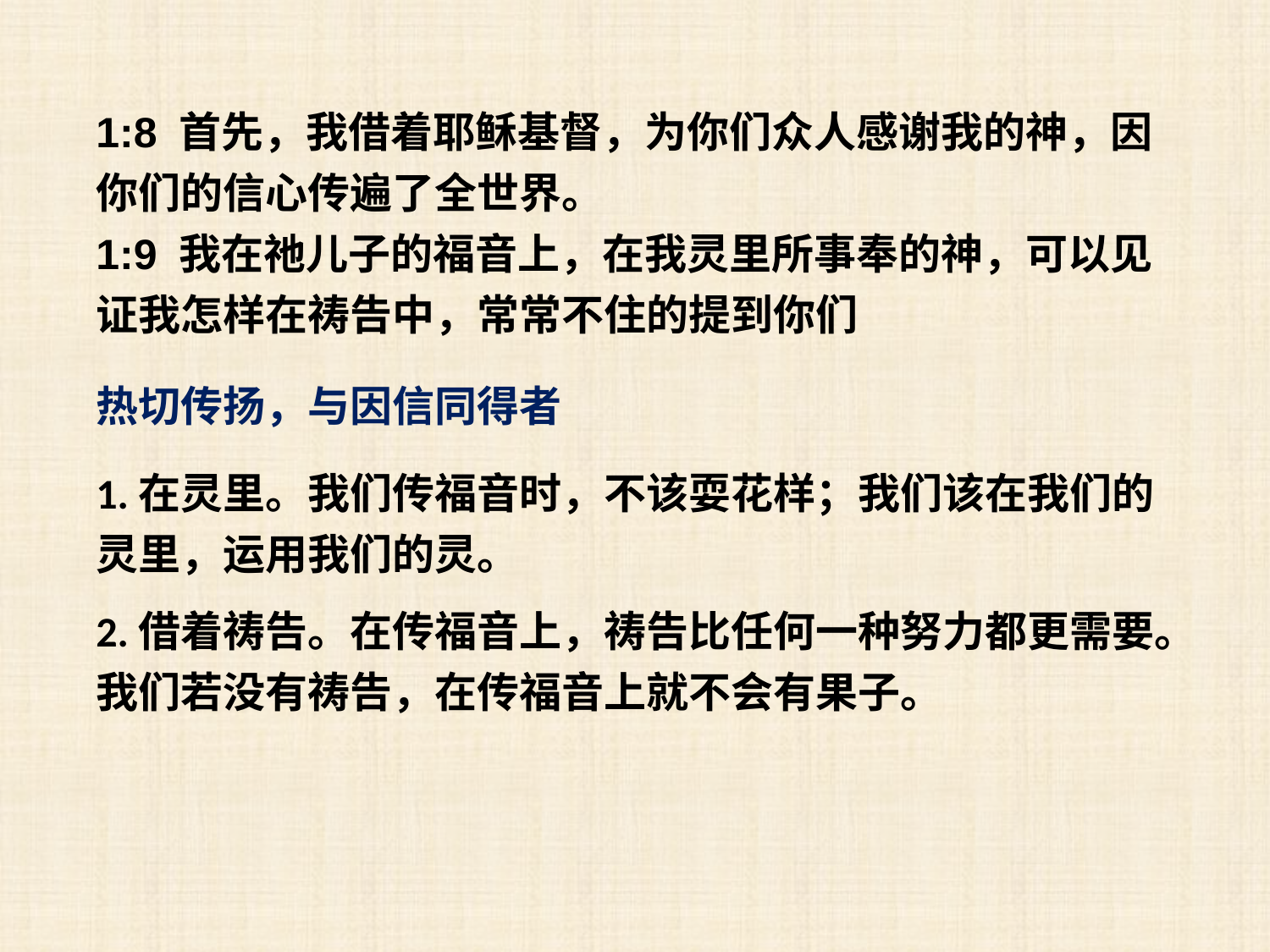

1:8 首先，我借着耶稣基督，为你们众人感谢我的神，因你们的信心传遍了全世界。
1:9 我在祂儿子的福音上，在我灵里所事奉的神，可以见证我怎样在祷告中，常常不住的提到你们
热切传扬，与因信同得者
1.在灵里。我们传福音时，不该耍花样；我们该在我们的灵里，运用我们的灵。
2.借着祷告。在传福音上，祷告比任何一种努力都更需要。我们若没有祷告，在传福音上就不会有果子。